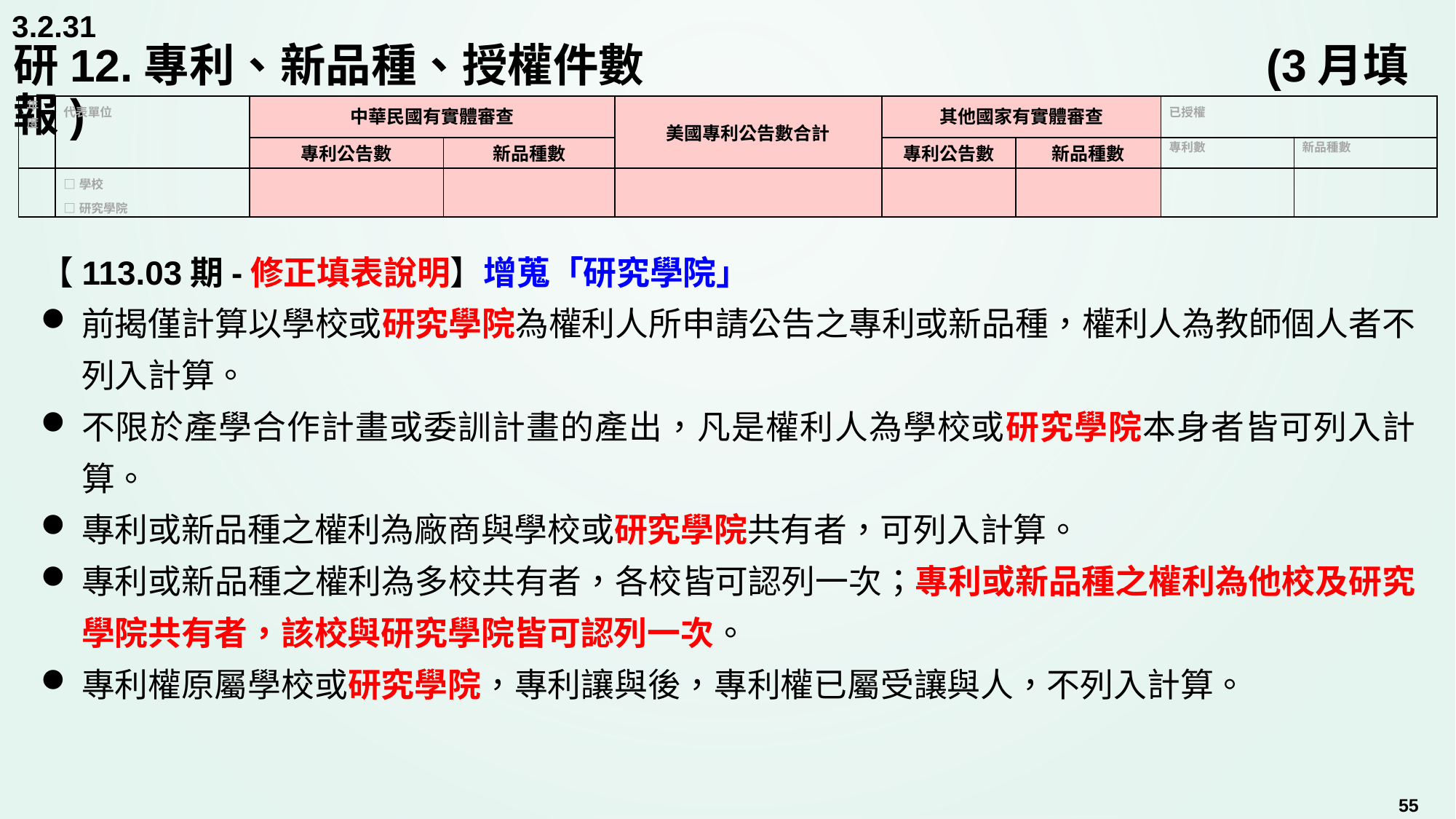

3.2.31
# 研12.專利、新品種、授權件數			     		    	    (3月填報)
| 年度 | 代表單位 | 中華民國有實體審查 |  | 美國專利公告數合計 | 其他國家有實體審查 |  | 已授權 |  |
| --- | --- | --- | --- | --- | --- | --- | --- | --- |
|  |  | 專利公告數 | 新品種數 |  | 專利公告數 | 新品種數 | 專利數 | 新品種數 |
|  | □學校 □研究學院 |  |  |  |  |  |  |  |
【113.03期-修正填表說明】增蒐「研究學院」
前揭僅計算以學校或研究學院為權利人所申請公告之專利或新品種，權利人為教師個人者不列入計算。
不限於產學合作計畫或委訓計畫的產出，凡是權利人為學校或研究學院本身者皆可列入計算。
專利或新品種之權利為廠商與學校或研究學院共有者，可列入計算。
專利或新品種之權利為多校共有者，各校皆可認列一次；專利或新品種之權利為他校及研究學院共有者，該校與研究學院皆可認列一次。
專利權原屬學校或研究學院，專利讓與後，專利權已屬受讓與人，不列入計算。